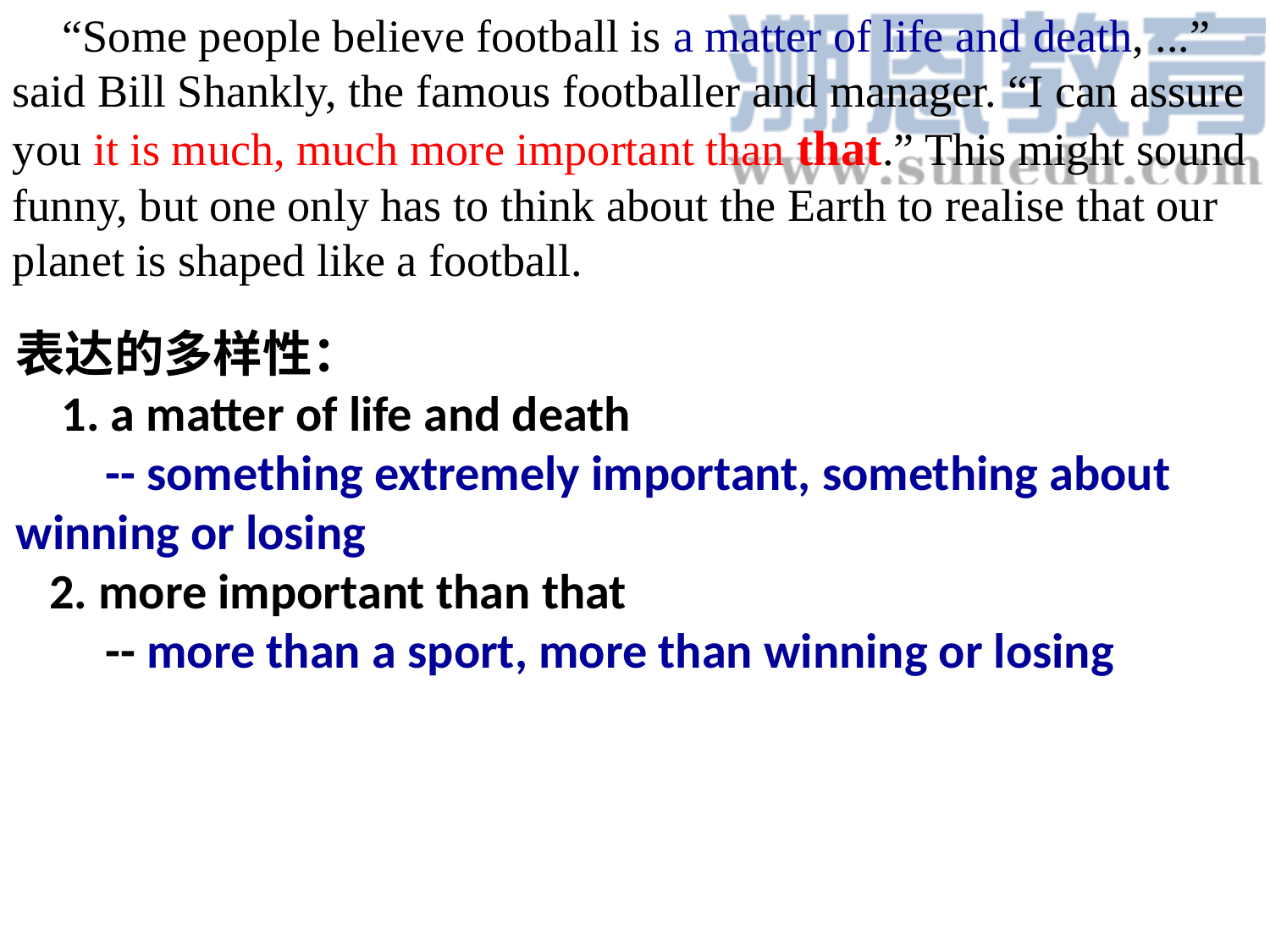

“Some people believe football is a matter of life and death, ...” said Bill Shankly, the famous footballer and manager. “I can assure you it is much, much more important than that.” This might sound funny, but one only has to think about the Earth to realise that our planet is shaped like a football.
表达的多样性：
   1. a matter of life and death
        -- something extremely important, something about winning or losing
   2. more important than that
        -- more than a sport, more than winning or losing